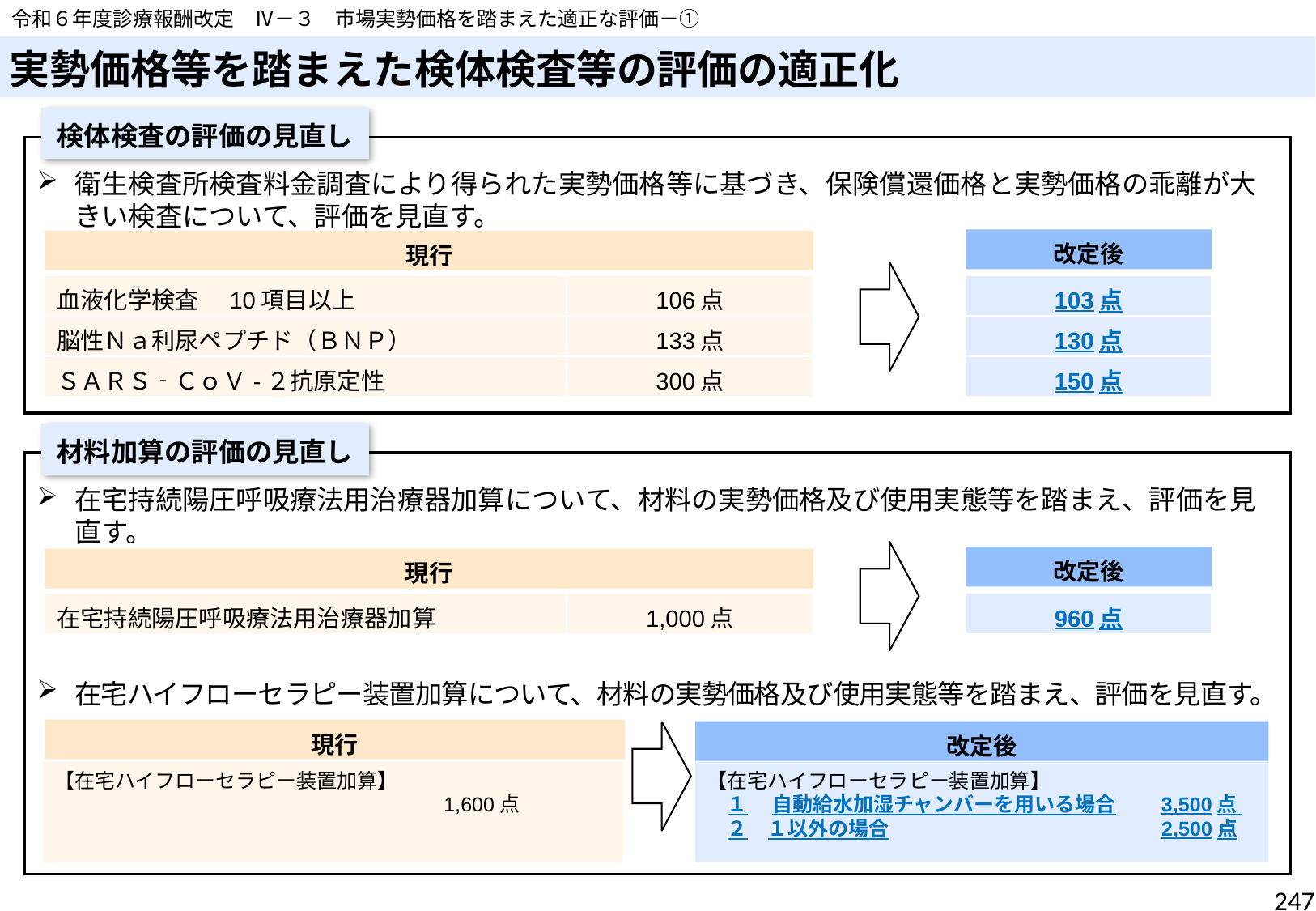

令和６年度診療報酬改定　Ⅳ－３　市場実勢価格を踏まえた適正な評価－①
# 実勢価格等を踏まえた検体検査等の評価の適正化
検体検査の評価の見直し

衛生検査所検査料金調査により得られた実勢価格等に基づき、保険償還価格と実勢価格の乖離が大きい検査について、評価を見直す。

改定後
現行

| 血液化学検査　10項目以上 | 106点 |
| --- | --- |
| 脳性Ｎａ利尿ペプチド（ＢＮＰ） | 133点 |
| ＳＡＲＳ‐ＣｏＶ­‐２抗原定性 | 300点 |
| 103点 |
| --- |
| 130点 |
| 150点 |
材料加算の評価の見直し

在宅持続陽圧呼吸療法用治療器加算について、材料の実勢価格及び使用実態等を踏まえ、評価を見直す。

在宅ハイフローセラピー装置加算について、材料の実勢価格及び使用実態等を踏まえ、評価を見直す。

改定後
現行
| 在宅持続陽圧呼吸療法用治療器加算 | 1,000点 |
| --- | --- |
| 960点 |
| --- |
現行
改定後

【在宅ハイフローセラピー装置加算】
　　　　　　　　　　　　　　　　　　　1,600点

【在宅ハイフローセラピー装置加算】
　１ 　自動給水加湿チャンバーを用いる場合　　3,500点
　２　１以外の場合　　　　　　　　　　　　　 2,500点
247